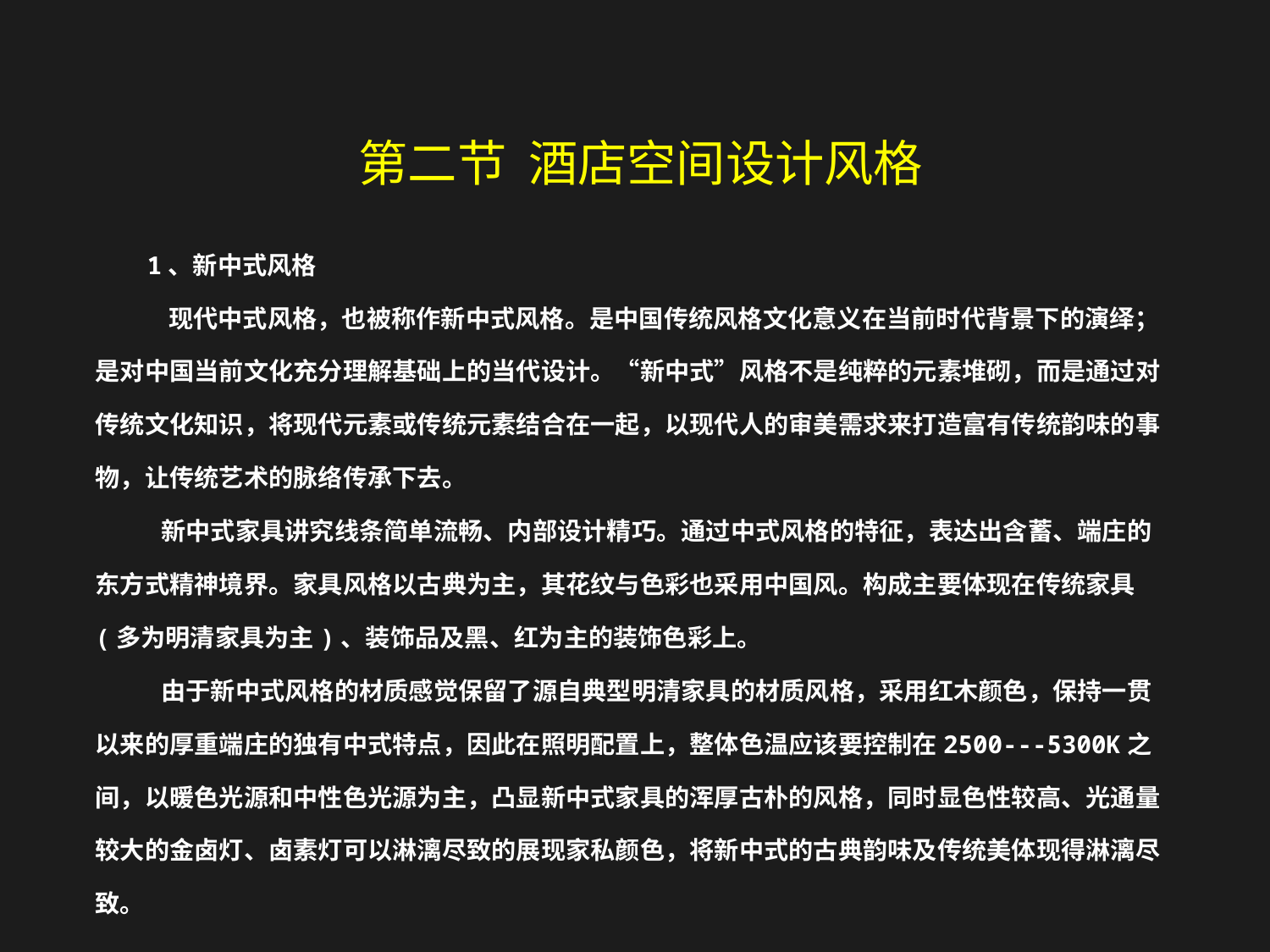

第二节  酒店空间设计风格
 1、新中式风格
　  现代中式风格，也被称作新中式风格。是中国传统风格文化意义在当前时代背景下的演绎；是对中国当前文化充分理解基础上的当代设计。“新中式”风格不是纯粹的元素堆砌，而是通过对传统文化知识，将现代元素或传统元素结合在一起，以现代人的审美需求来打造富有传统韵味的事物，让传统艺术的脉络传承下去。
    新中式家具讲究线条简单流畅、内部设计精巧。通过中式风格的特征，表达出含蓄、端庄的东方式精神境界。家具风格以古典为主，其花纹与色彩也采用中国风。构成主要体现在传统家具(多为明清家具为主)、装饰品及黑、红为主的装饰色彩上。
    由于新中式风格的材质感觉保留了源自典型明清家具的材质风格，采用红木颜色，保持一贯以来的厚重端庄的独有中式特点，因此在照明配置上，整体色温应该要控制在2500---5300K之间，以暖色光源和中性色光源为主，凸显新中式家具的浑厚古朴的风格，同时显色性较高、光通量较大的金卤灯、卤素灯可以淋漓尽致的展现家私颜色，将新中式的古典韵味及传统美体现得淋漓尽致。